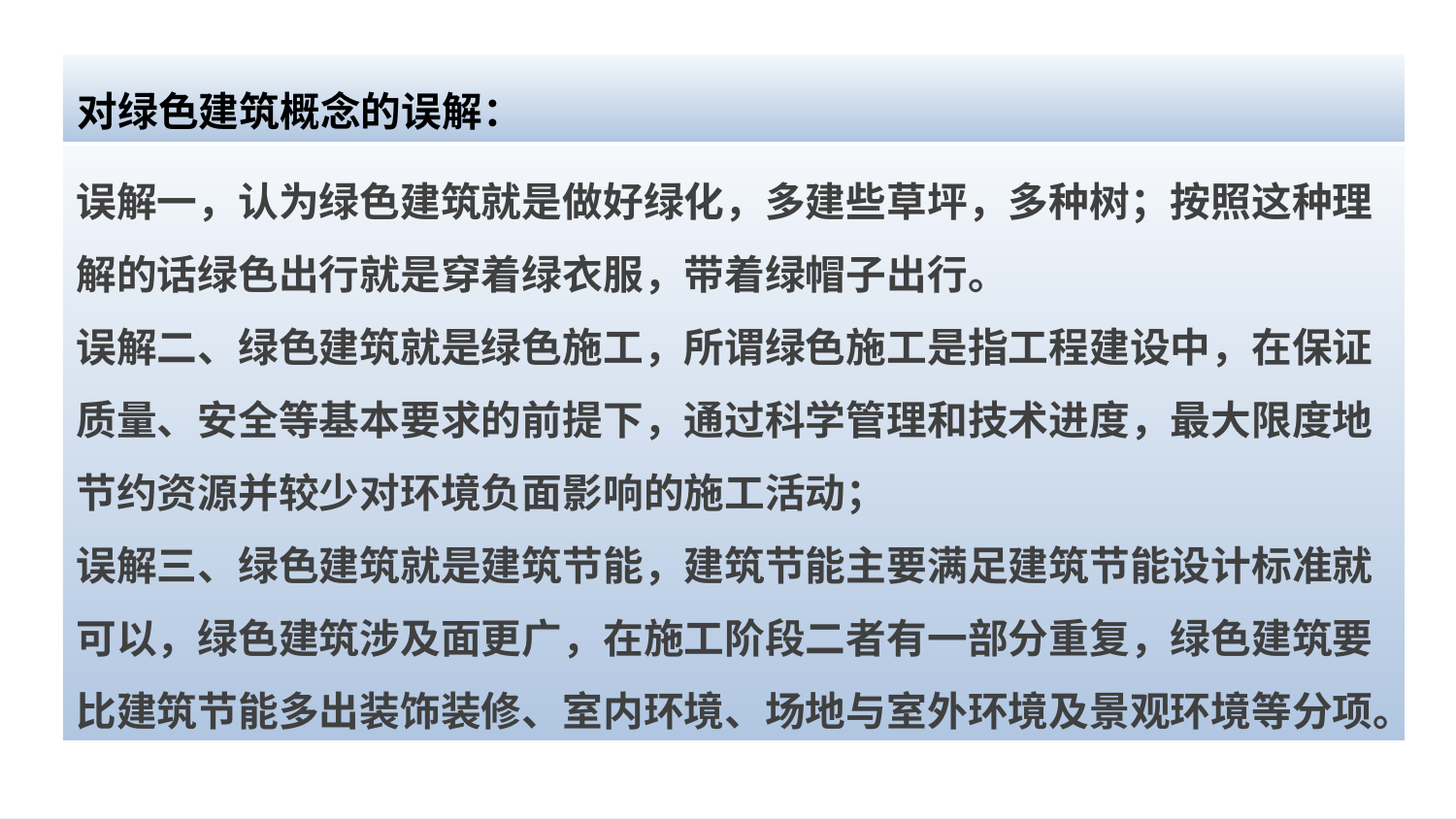

对绿色建筑概念的误解：
误解一，认为绿色建筑就是做好绿化，多建些草坪，多种树；按照这种理解的话绿色出行就是穿着绿衣服，带着绿帽子出行。
误解二、绿色建筑就是绿色施工，所谓绿色施工是指工程建设中，在保证质量、安全等基本要求的前提下，通过科学管理和技术进度，最大限度地节约资源并较少对环境负面影响的施工活动；
误解三、绿色建筑就是建筑节能，建筑节能主要满足建筑节能设计标准就可以，绿色建筑涉及面更广，在施工阶段二者有一部分重复，绿色建筑要比建筑节能多出装饰装修、室内环境、场地与室外环境及景观环境等分项。